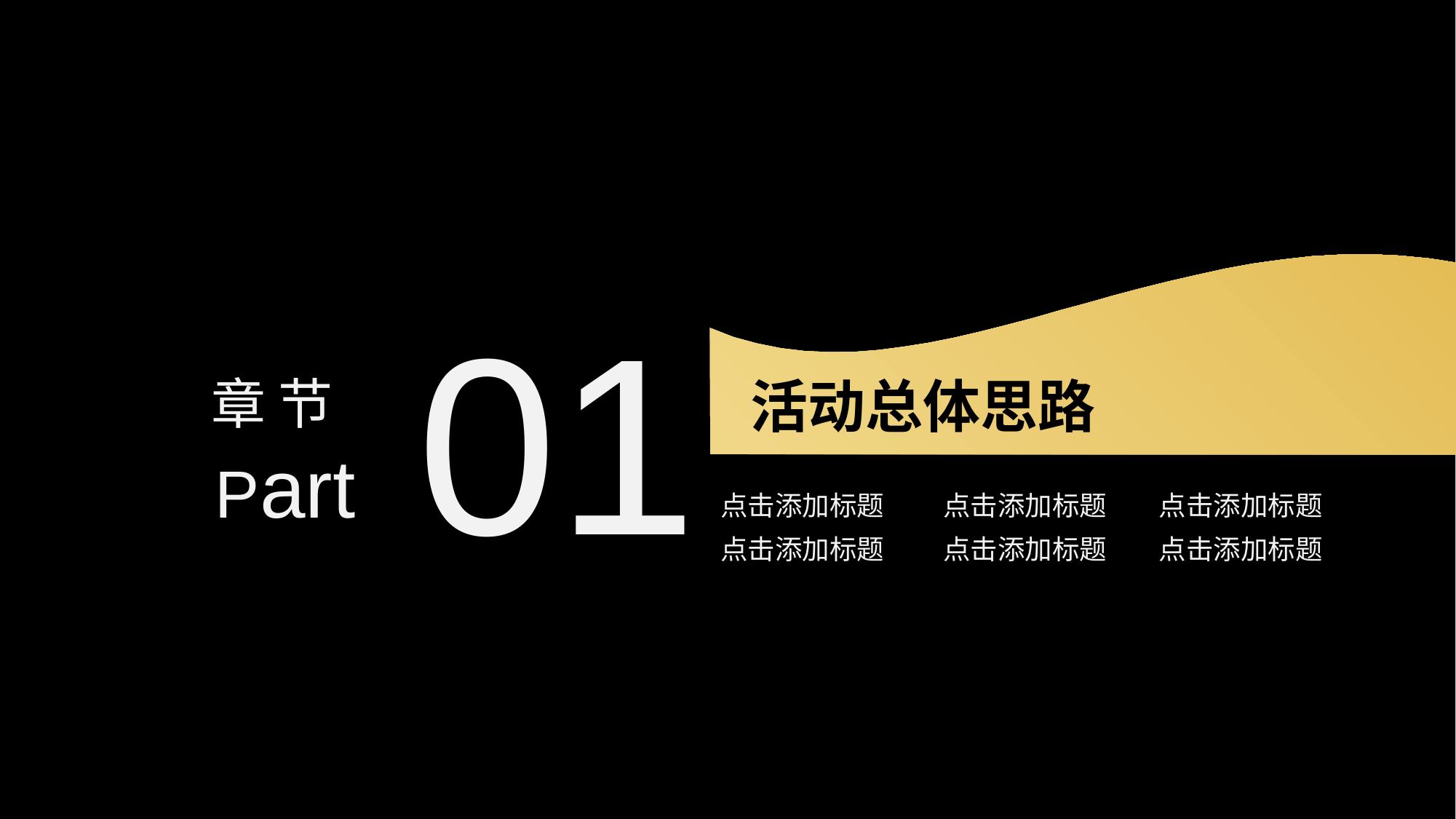

01
章 节
活动总体思路
Part
点击添加标题
点击添加标题
点击添加标题
点击添加标题
点击添加标题
点击添加标题